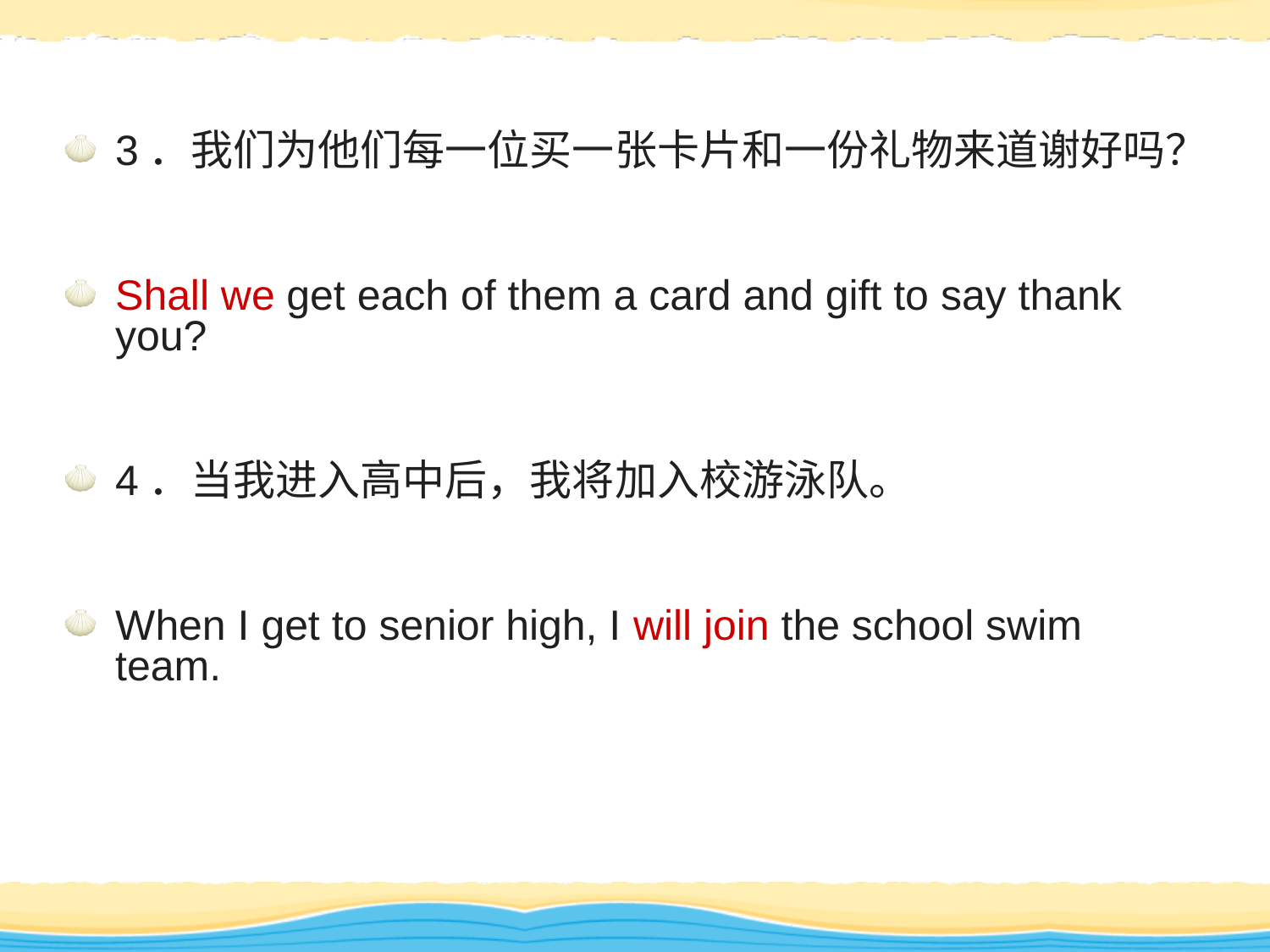

3．我们为他们每一位买一张卡片和一份礼物来道谢好吗？

Shall we get each of them a card and gift to say thank you?

4．当我进入高中后，我将加入校游泳队。

When I get to senior high, I will join the school swim team.